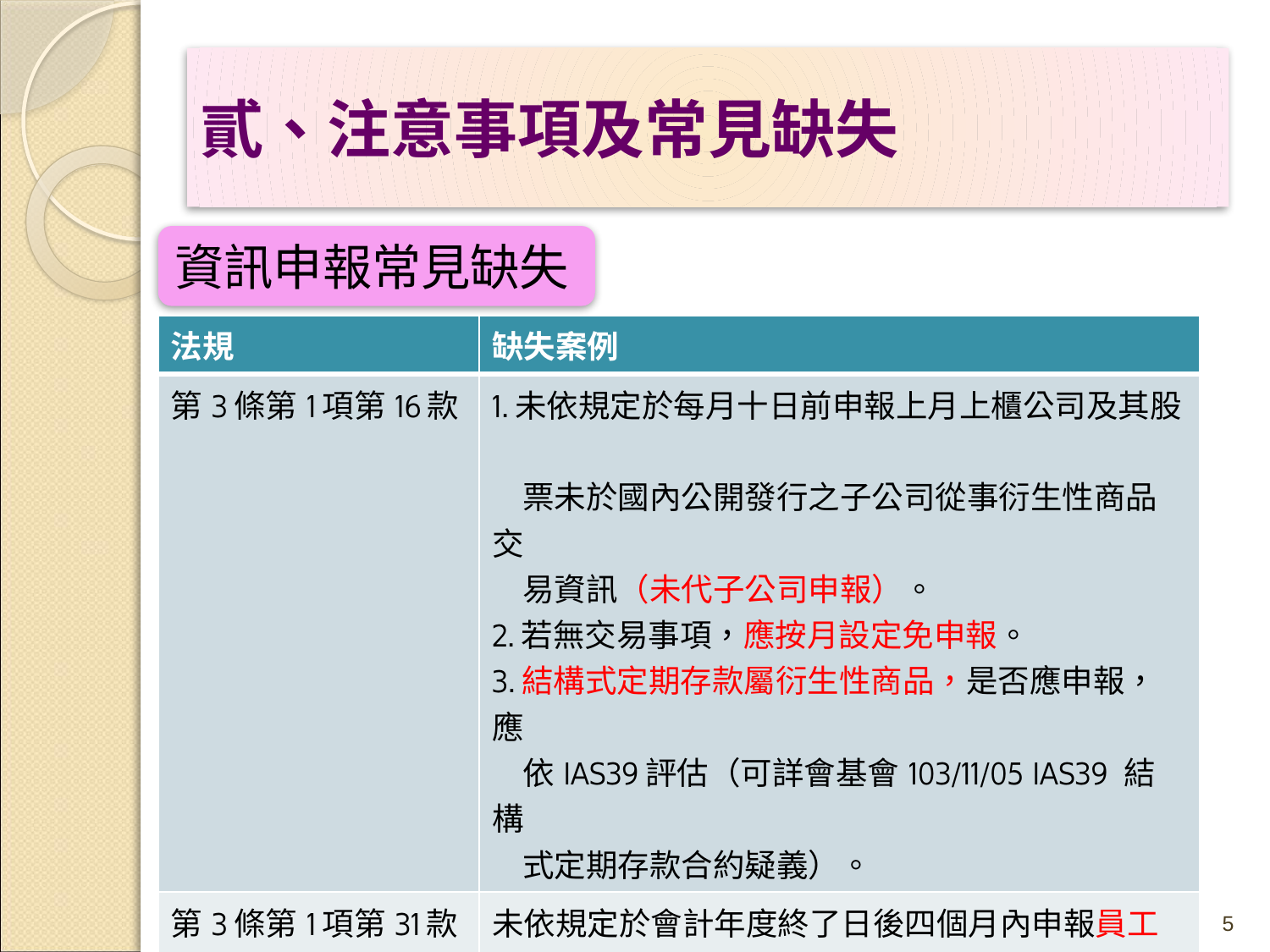

# 貳、注意事項及常見缺失
資訊申報常見缺失
| 法規 | 缺失案例 |
| --- | --- |
| 第3條第1項第16款 | 1.未依規定於每月十日前申報上月上櫃公司及其股　 票未於國內公開發行之子公司從事衍生性商品交 易資訊（未代子公司申報）。 2.若無交易事項，應按月設定免申報。 3.結構式定期存款屬衍生性商品，是否應申報，應　 依IAS39評估（可詳會基會103/11/05 IAS39 結構 式定期存款合約疑義）。 |
| 第3條第1項第31款 | 未依規定於會計年度終了日後四個月內申報員工福利政策及權益維護措施。 |
| 第3條第2項第15款 | 董事、監察人、總經理及財務會計主管之關係人資料： 1.未於股東常會開會後二十日內輸入。 2.上開人員異動時，未於二日內申報。 |
5